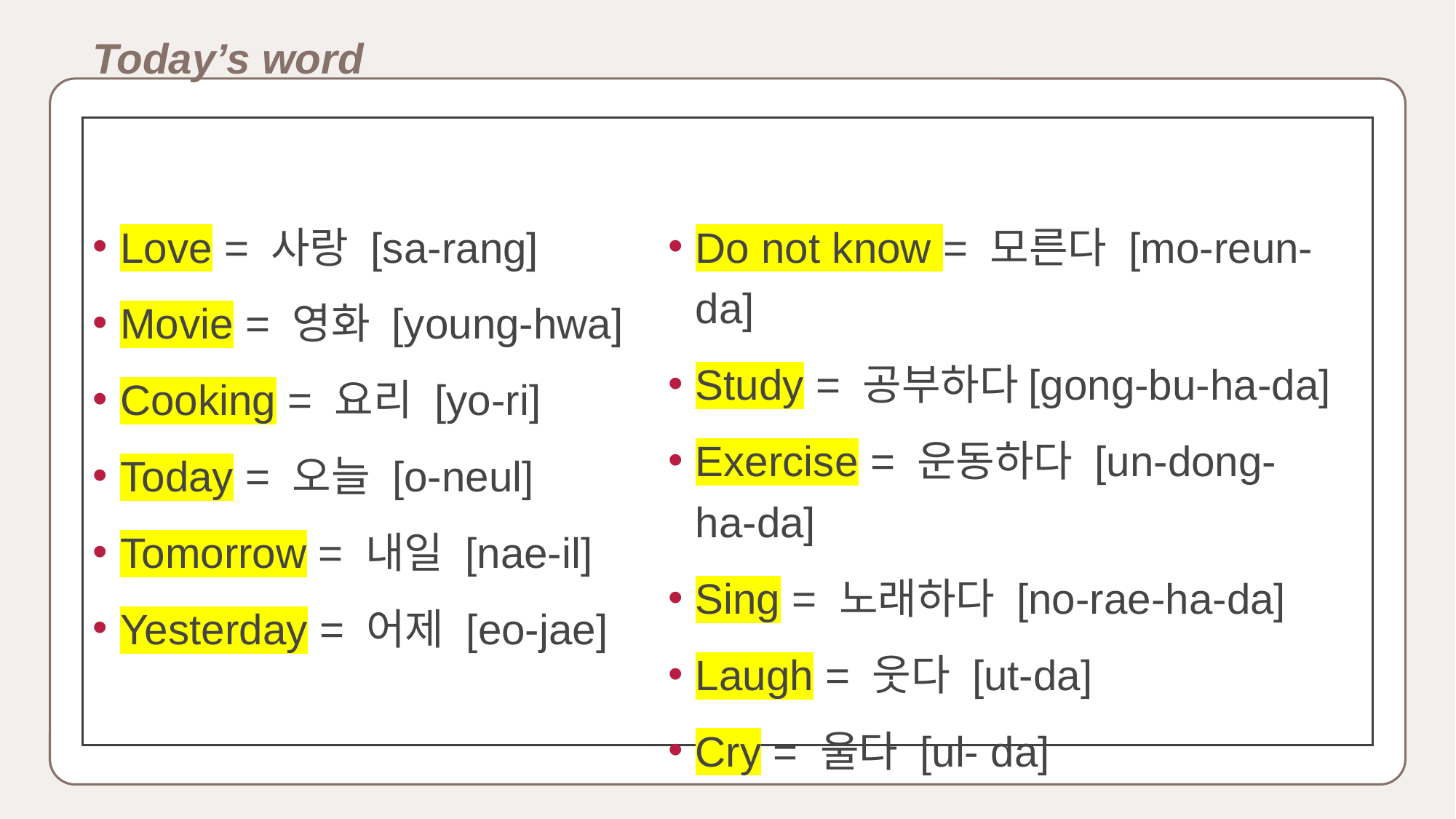

Today’s word

Love = 사랑 [sa-rang]
Movie = 영화 [young-hwa]
Cooking = 요리 [yo-ri]
Today = 오늘 [o-neul]
Tomorrow = 내일 [nae-il]
Yesterday = 어제 [eo-jae]
Do not know = 모른다 [mo-reun-da]
Study = 공부하다[gong-bu-ha-da]
Exercise = 운동하다 [un-dong-ha-da]
Sing = 노래하다 [no-rae-ha-da]
Laugh = 웃다 [ut-da]
Cry = 울다 [ul- da]